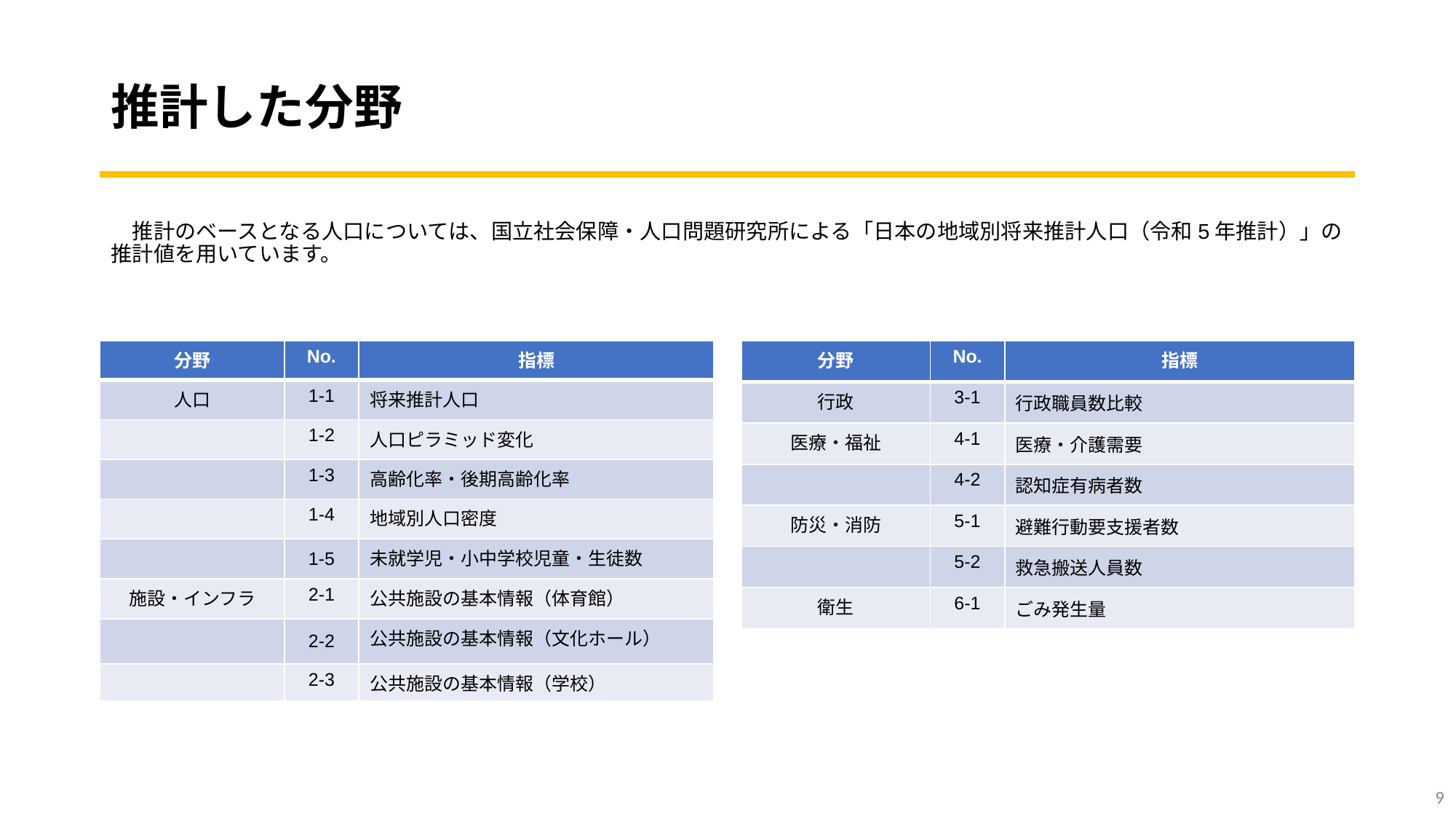

# 推計した分野

　推計のベースとなる人口については、国立社会保障・人口問題研究所による「日本の地域別将来推計人口（令和5年推計）」の推計値を用いています。

| 分野 | No. | 指標 |
| --- | --- | --- |
| 人口 | 1-1 | 将来推計人口 |
|  | 1-2 | 人口ピラミッド変化 |
|  | 1-3 | 高齢化率・後期高齢化率 |
|  | 1-4 | 地域別人口密度 |
|  | 1-5 | 未就学児・小中学校児童・生徒数 |
| 施設・インフラ | 2-1 | 公共施設の基本情報（体育館） |
|  | 2-2 | 公共施設の基本情報（文化ホール） |
|  | 2-3 | 公共施設の基本情報（学校） |
| 分野 | No. | 指標 |
| --- | --- | --- |
| 行政 | 3-1 | 行政職員数比較 |
| 医療・福祉 | 4-1 | 医療・介護需要 |
|  | 4-2 | 認知症有病者数 |
| 防災・消防 | 5-1 | 避難行動要支援者数 |
|  | 5-2 | 救急搬送人員数 |
| 衛生 | 6-1 | ごみ発生量 |
9